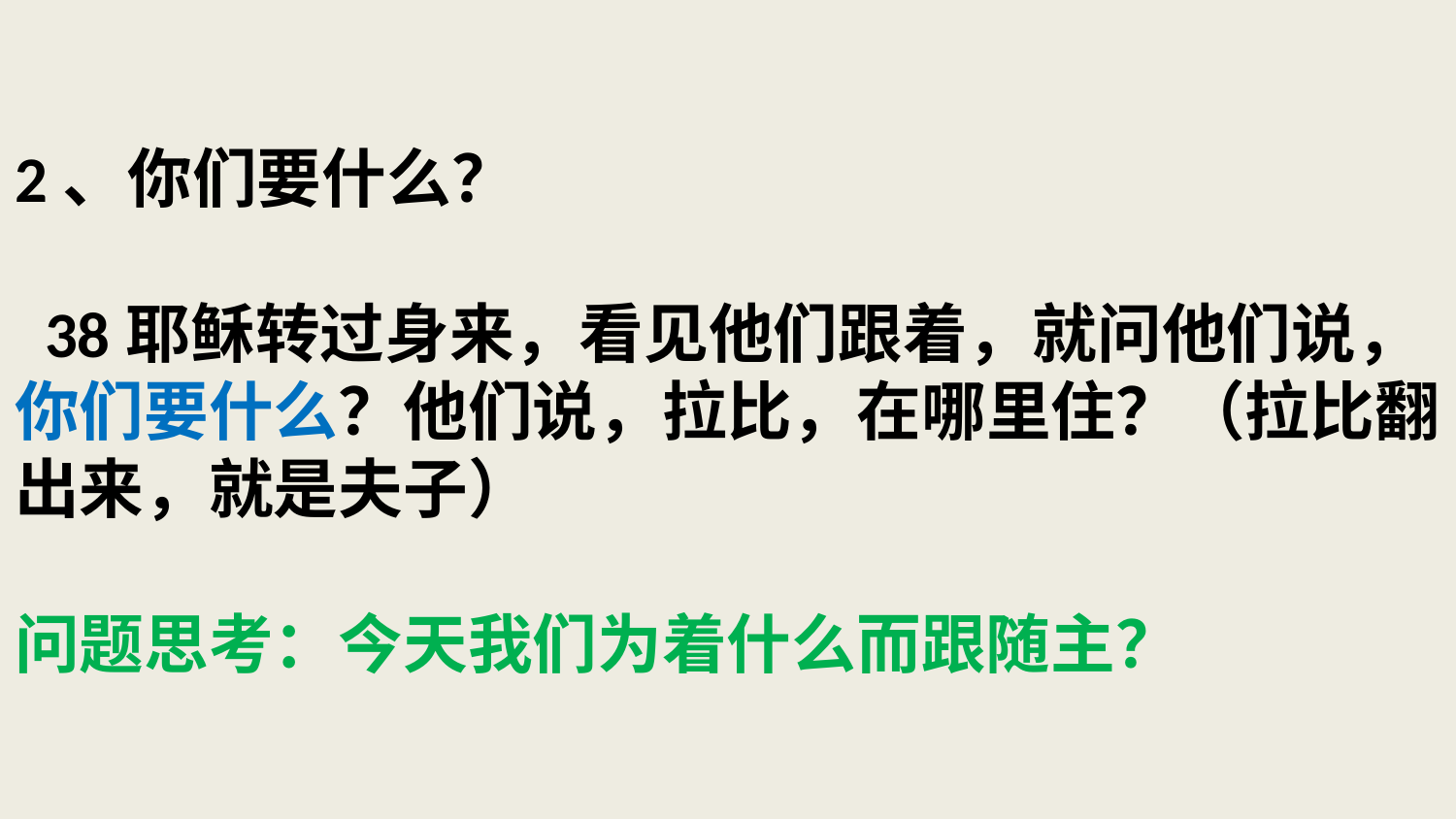

# 2、你们要什么？ 38耶稣转过身来，看见他们跟着，就问他们说，你们要什么？他们说，拉比，在哪里住？（拉比翻出来，就是夫子） 问题思考：今天我们为着什么而跟随主？